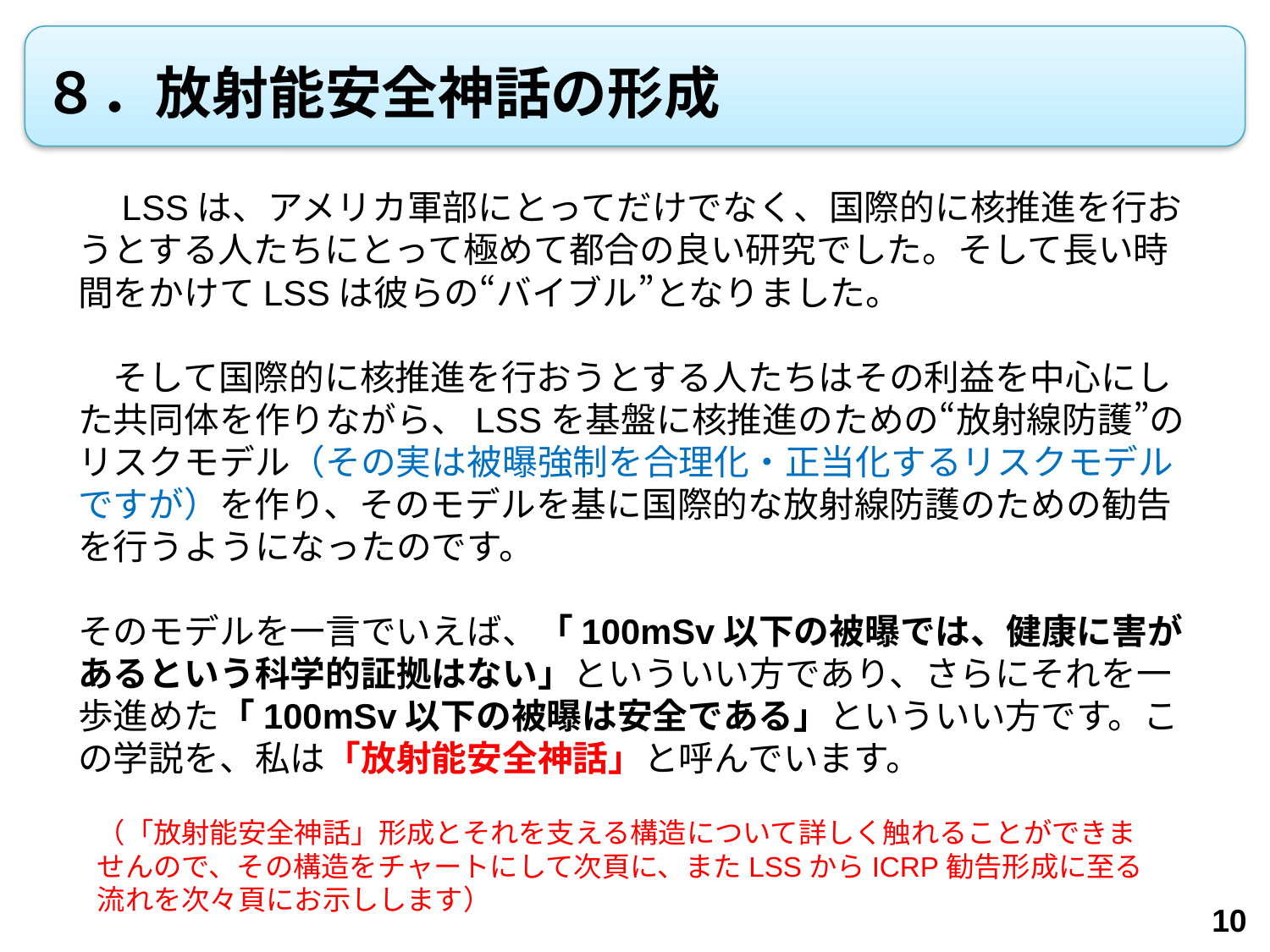

８．放射能安全神話の形成

　LSSは、アメリカ軍部にとってだけでなく、国際的に核推進を行おうとする人たちにとって極めて都合の良い研究でした。そして長い時間をかけてLSSは彼らの“バイブル”となりました。

　そして国際的に核推進を行おうとする人たちはその利益を中心にした共同体を作りながら、LSSを基盤に核推進のための“放射線防護”のリスクモデル（その実は被曝強制を合理化・正当化するリスクモデルですが）を作り、そのモデルを基に国際的な放射線防護のための勧告を行うようになったのです。

そのモデルを一言でいえば、「100mSv以下の被曝では、健康に害があるという科学的証拠はない」といういい方であり、さらにそれを一歩進めた「100mSv以下の被曝は安全である」といういい方です。この学説を、私は「放射能安全神話」と呼んでいます。
（「放射能安全神話」形成とそれを支える構造について詳しく触れることができませんので、その構造をチャートにして次頁に、またLSSからICRP勧告形成に至る流れを次々頁にお示しします）
10